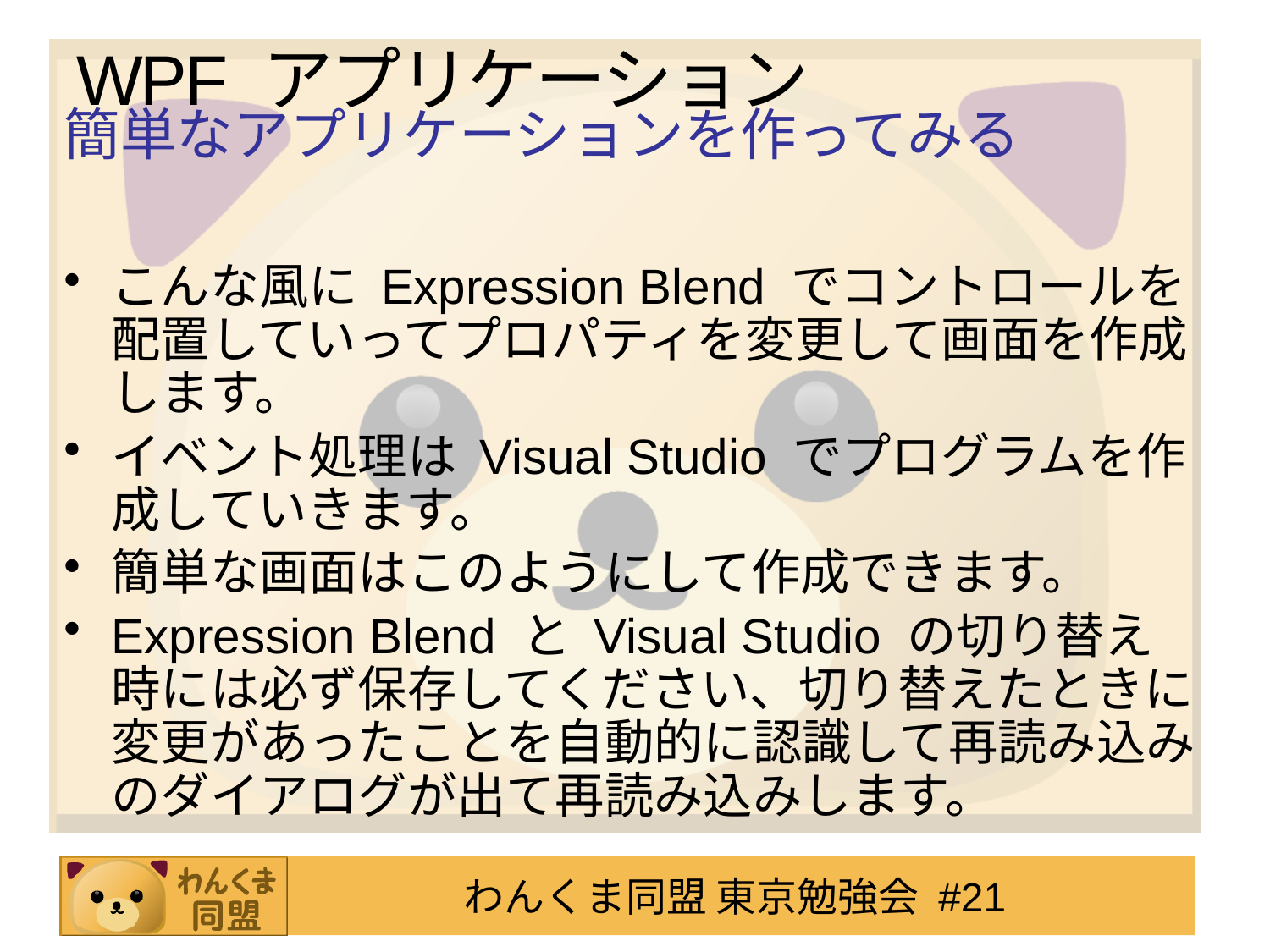

# WPF アプリケーション
簡単なアプリケーションを作ってみる
こんな風に Expression Blend でコントロールを配置していってプロパティを変更して画面を作成します。
イベント処理は Visual Studio でプログラムを作成していきます。
簡単な画面はこのようにして作成できます。
Expression Blend と Visual Studio の切り替え時には必ず保存してください、切り替えたときに変更があったことを自動的に認識して再読み込みのダイアログが出て再読み込みします。